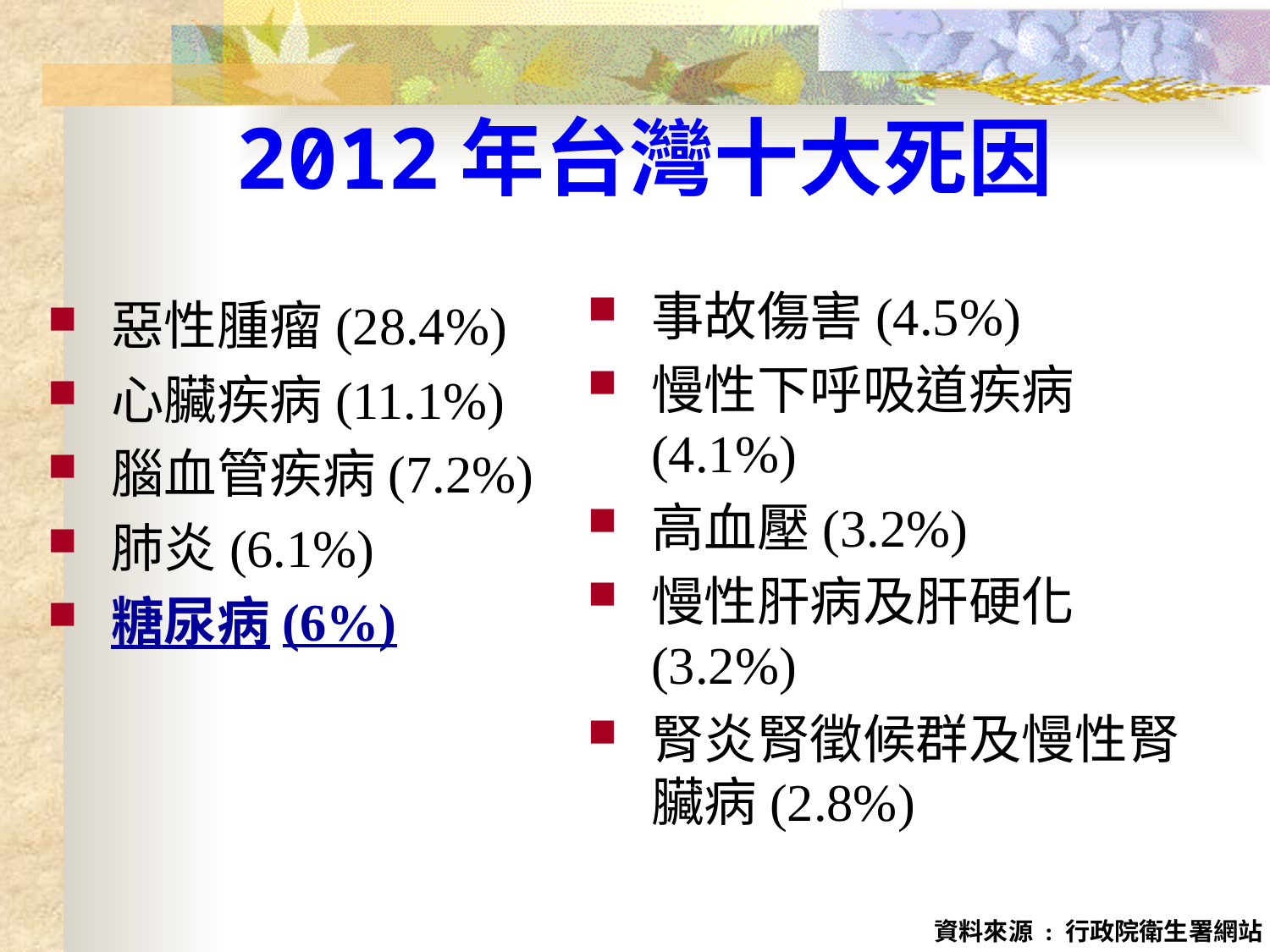

2012年台灣十大死因
事故傷害(4.5%)
慢性下呼吸道疾病(4.1%)
高血壓(3.2%)
慢性肝病及肝硬化(3.2%)
腎炎腎徵候群及慢性腎臟病(2.8%)

惡性腫瘤(28.4%)
心臟疾病(11.1%)
腦血管疾病(7.2%)
肺炎(6.1%)
糖尿病(6%)

資料來源 : 行政院衛生署網站